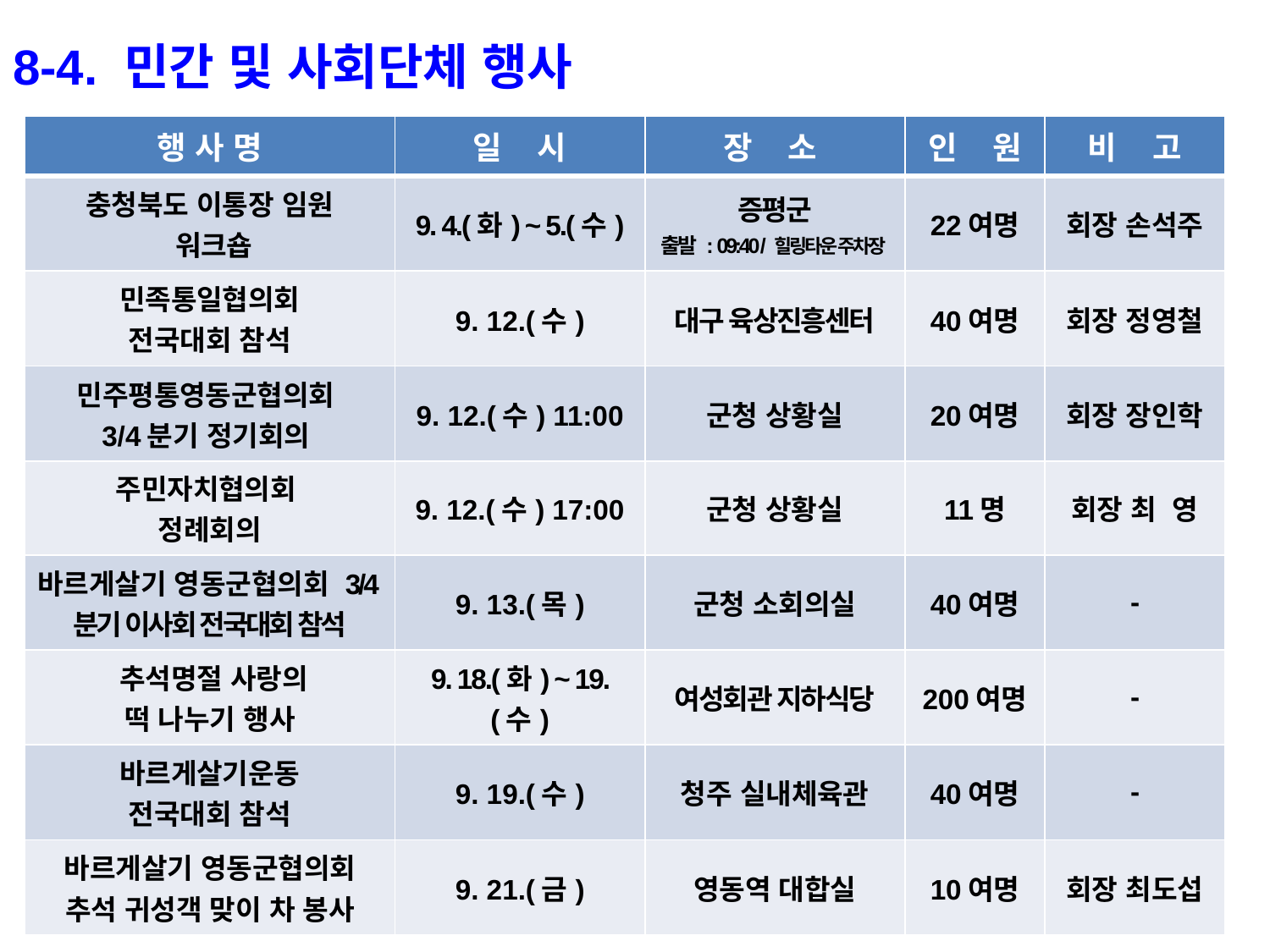

8-4. 민간 및 사회단체 행사

| 행 사 명 | 일 시 | 장 소 | 인 원 | 비 고 |
| --- | --- | --- | --- | --- |
| 충청북도 이통장 임원 워크숍 | 9. 4.(화) ~ 5.(수) | 증평군 출발 : 09:40 / 힐링타운 주차장 | 22여명 | 회장 손석주 |
| 민족통일협의회 전국대회 참석 | 9. 12.(수) | 대구 육상진흥센터 | 40여명 | 회장 정영철 |
| 민주평통영동군협의회 3/4분기 정기회의 | 9. 12.(수) 11:00 | 군청 상황실 | 20여명 | 회장 장인학 |
| 주민자치협의회 정례회의 | 9. 12.(수) 17:00 | 군청 상황실 | 11명 | 회장 최 영 |
| 바르게살기 영동군협의회 3/4분기 이사회 전국대회 참석 | 9. 13.(목) | 군청 소회의실 | 40여명 | - |
| 추석명절 사랑의 떡 나누기 행사 | 9. 18.(화) ~ 19.(수) | 여성회관 지하식당 | 200여명 | - |
| 바르게살기운동 전국대회 참석 | 9. 19.(수) | 청주 실내체육관 | 40여명 | - |
| 바르게살기 영동군협의회 추석 귀성객 맞이 차 봉사 | 9. 21.(금) | 영동역 대합실 | 10여명 | 회장 최도섭 |